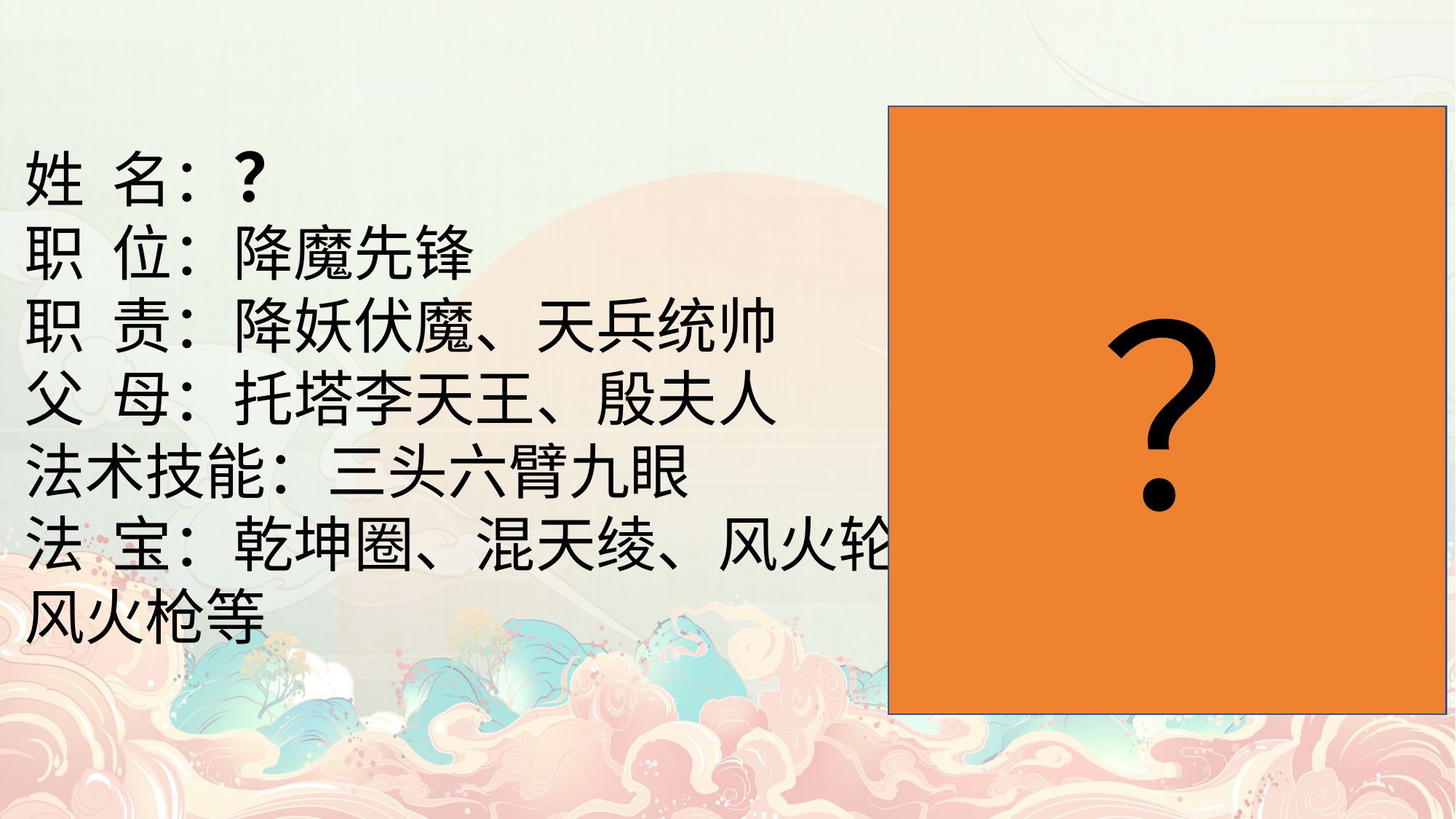

？
姓  名：？
职  位：降魔先锋
职  责：降妖伏魔、天兵统帅
父  母：托塔李天王、殷夫人
法术技能：三头六臂九眼
法  宝：乾坤圈、混天绫、风火轮、风火枪等